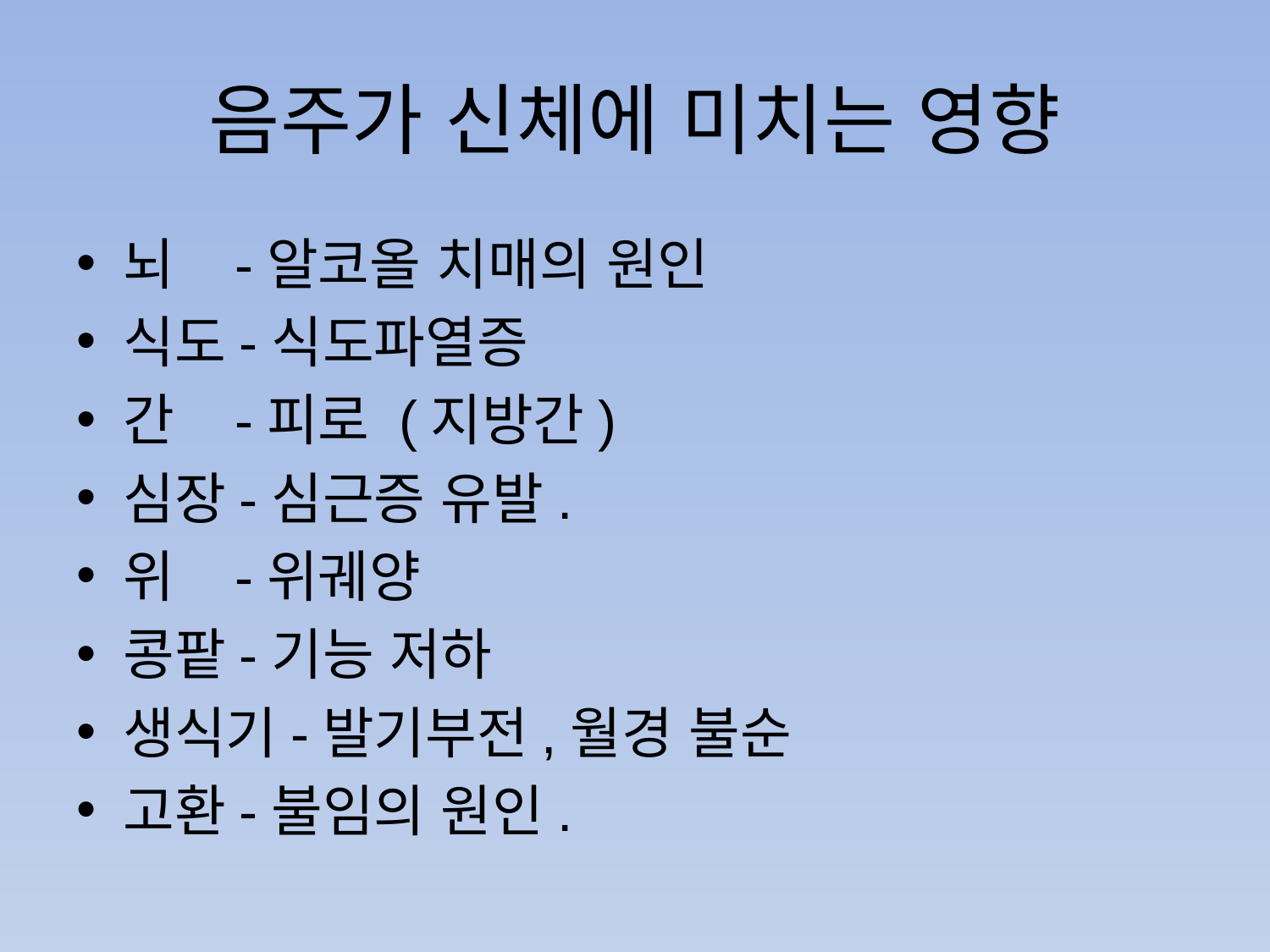

# 음주가 신체에 미치는 영향
뇌   -알코올 치매의 원인
식도-식도파열증
간   -피로 (지방간)
심장-심근증 유발.
위   -위궤양
콩팥-기능 저하
생식기-발기부전,월경 불순
고환-불임의 원인.